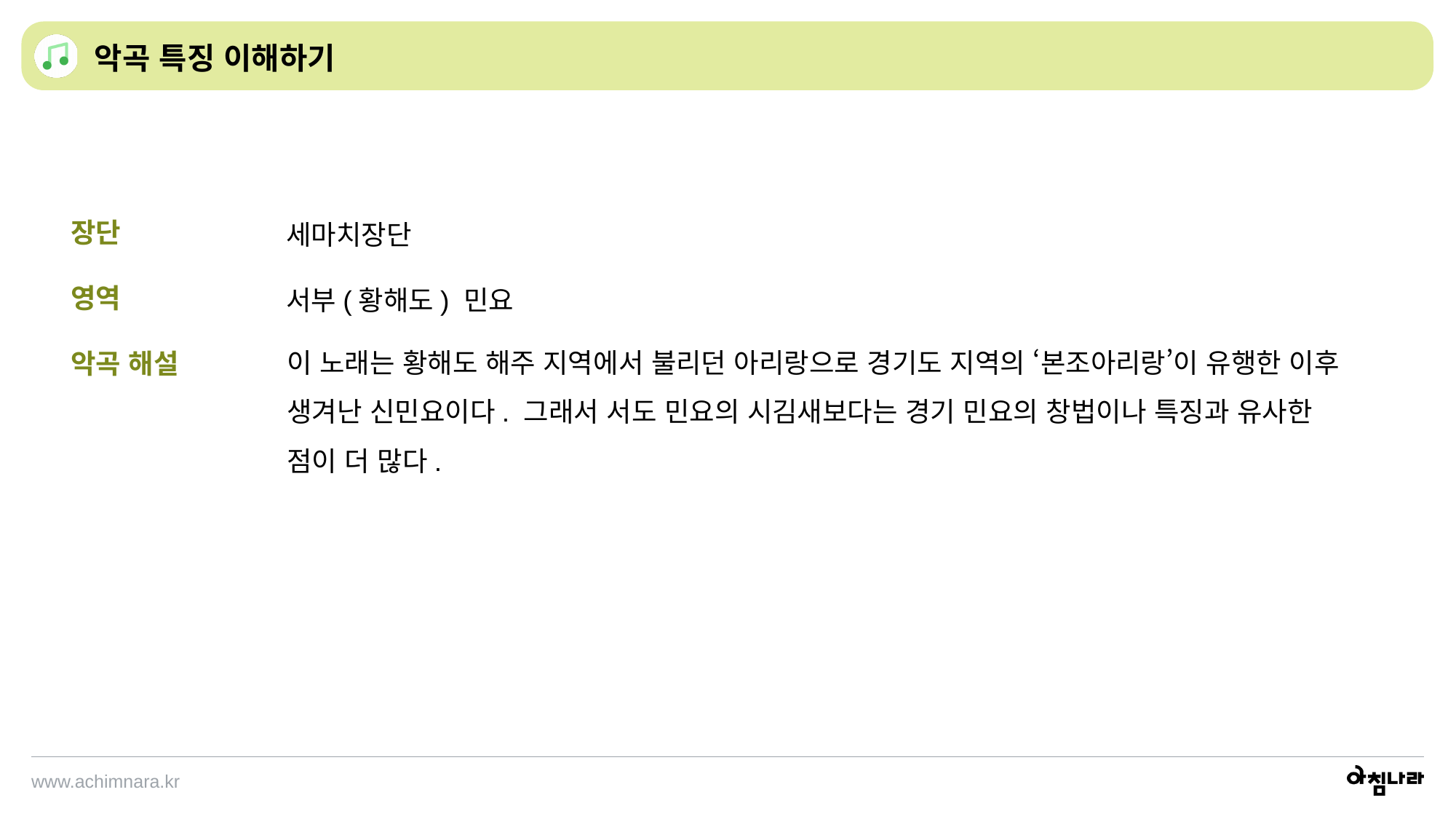

악곡 특징 이해하기
장단
영역
악곡 해설
세마치장단
서부(황해도) 민요
이 노래는 황해도 해주 지역에서 불리던 아리랑으로 경기도 지역의 ‘본조아리랑’이 유행한 이후 생겨난 신민요이다. 그래서 서도 민요의 시김새보다는 경기 민요의 창법이나 특징과 유사한 점이 더 많다.